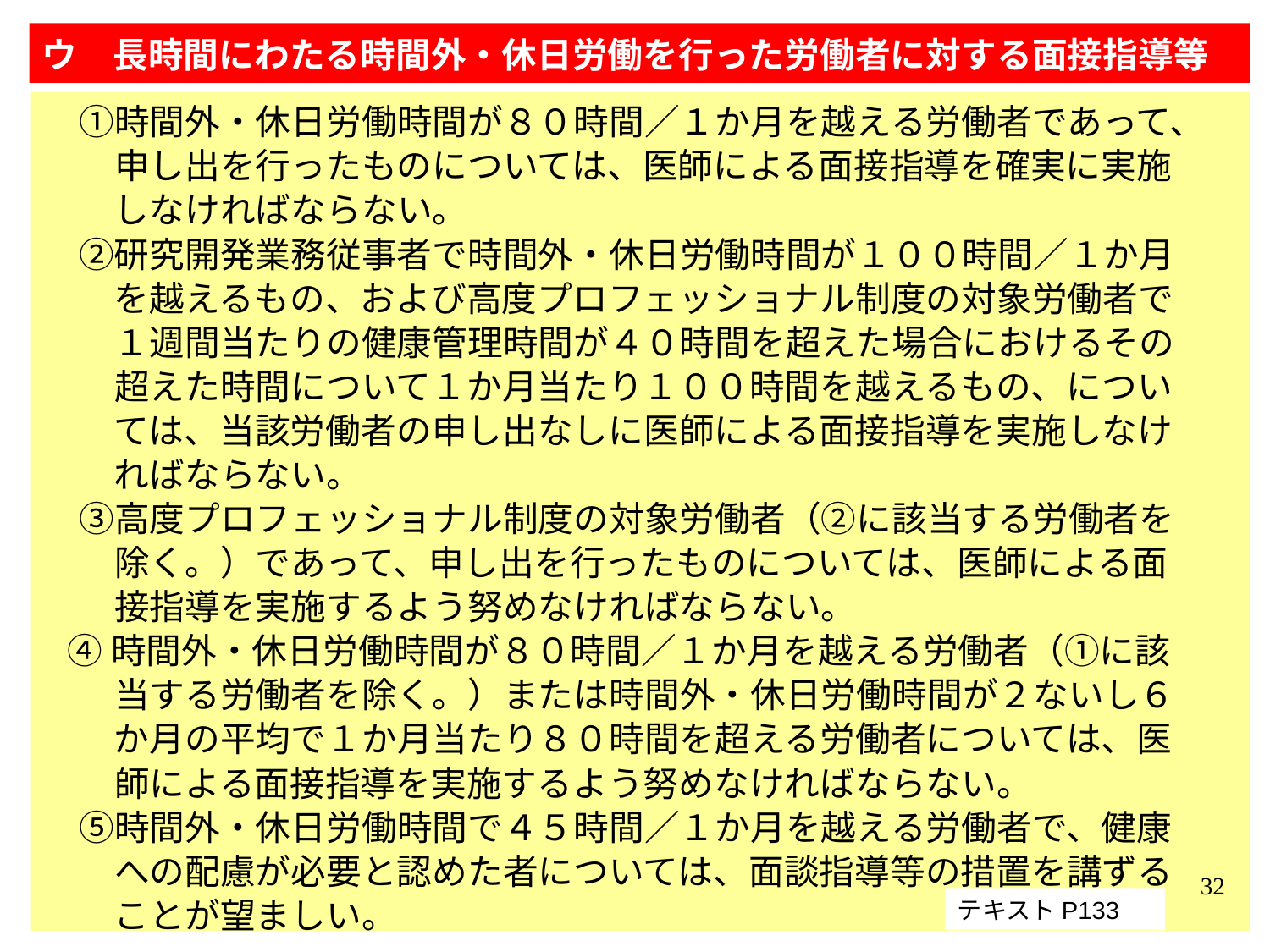

ウ　長時間にわたる時間外・休日労働を行った労働者に対する面接指導等
　①時間外・休日労働時間が８０時間／１か月を越える労働者であって、
　　申し出を行ったものについては、医師による面接指導を確実に実施
　　しなければならない。
　②研究開発業務従事者で時間外・休日労働時間が１００時間／１か月
　　を越えるもの、および高度プロフェッショナル制度の対象労働者で
　　１週間当たりの健康管理時間が４０時間を超えた場合におけるその
　　超えた時間について１か月当たり１００時間を越えるもの、につい
　　ては、当該労働者の申し出なしに医師による面接指導を実施しなけ
　　ればならない。
　③高度プロフェッショナル制度の対象労働者（②に該当する労働者を
　　除く。）であって、申し出を行ったものについては、医師による面
　　接指導を実施するよう努めなければならない。
   ④時間外・休日労働時間が８０時間／１か月を越える労働者（①に該
　　当する労働者を除く。）または時間外・休日労働時間が２ないし６
　　か月の平均で１か月当たり８０時間を超える労働者については、医
　　師による面接指導を実施するよう努めなければならない。
　⑤時間外・休日労働時間で４５時間／１か月を越える労働者で、健康
　　への配慮が必要と認めた者については、面談指導等の措置を講ずる
　　ことが望ましい。
32
テキストP133